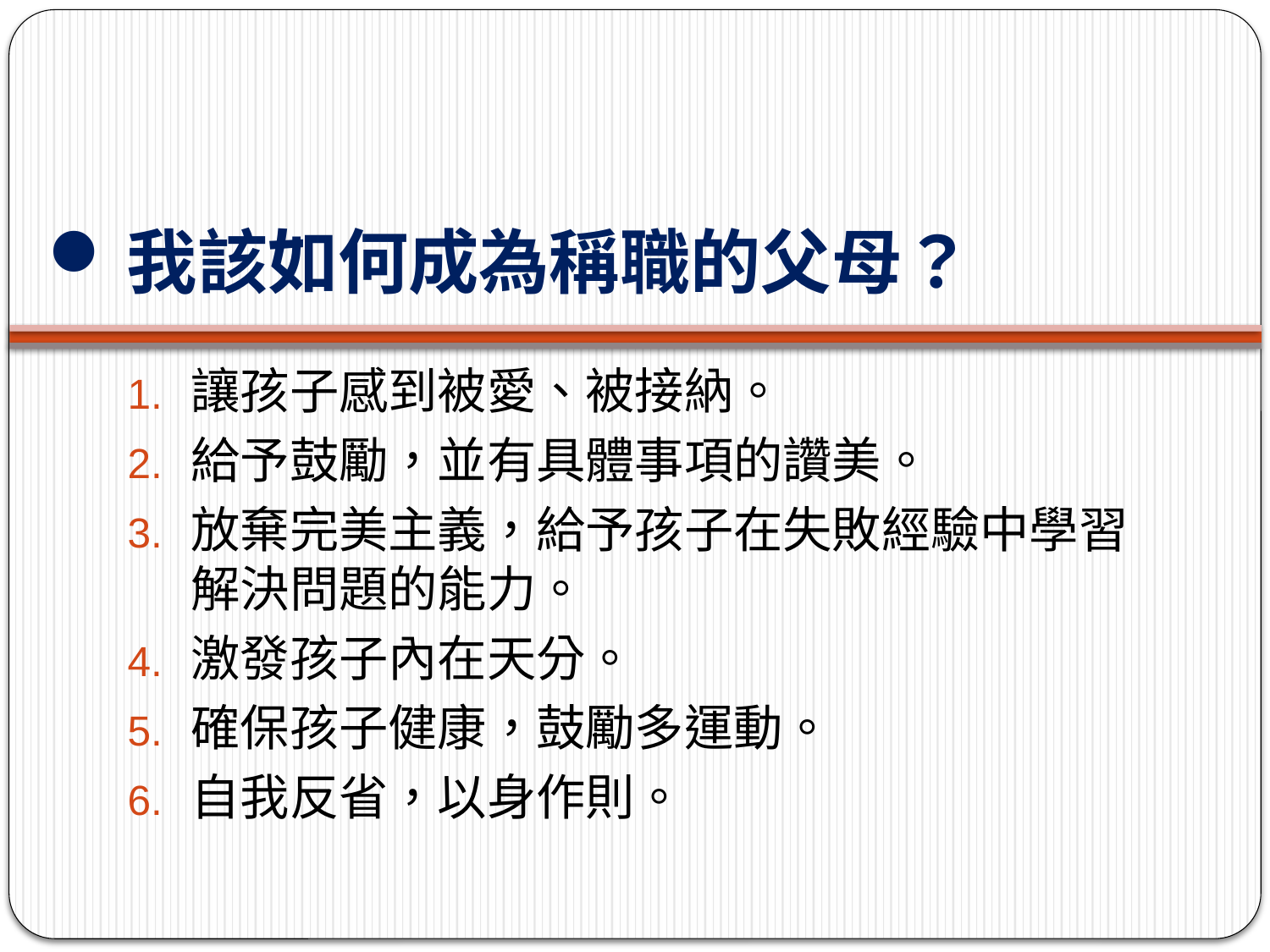

# 我該如何成為稱職的父母？
讓孩子感到被愛、被接納。
給予鼓勵，並有具體事項的讚美。
放棄完美主義，給予孩子在失敗經驗中學習解決問題的能力。
激發孩子內在天分。
確保孩子健康，鼓勵多運動。
自我反省，以身作則。